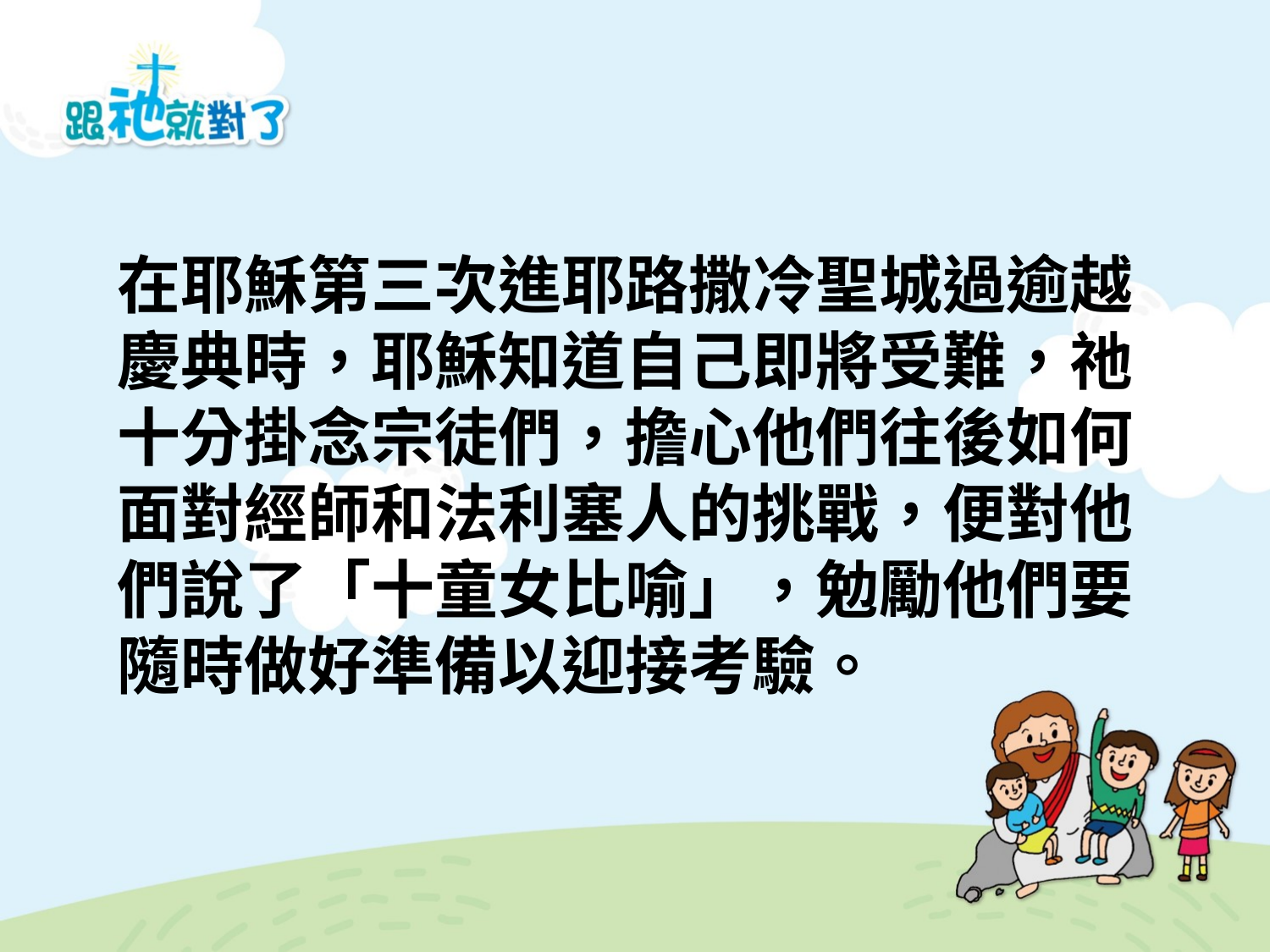

在耶穌第三次進耶路撒冷聖城過逾越慶典時，耶穌知道自己即將受難，祂十分掛念宗徒們，擔心他們往後如何面對經師和法利塞人的挑戰，便對他們說了「十童女比喻」，勉勵他們要隨時做好準備以迎接考驗。